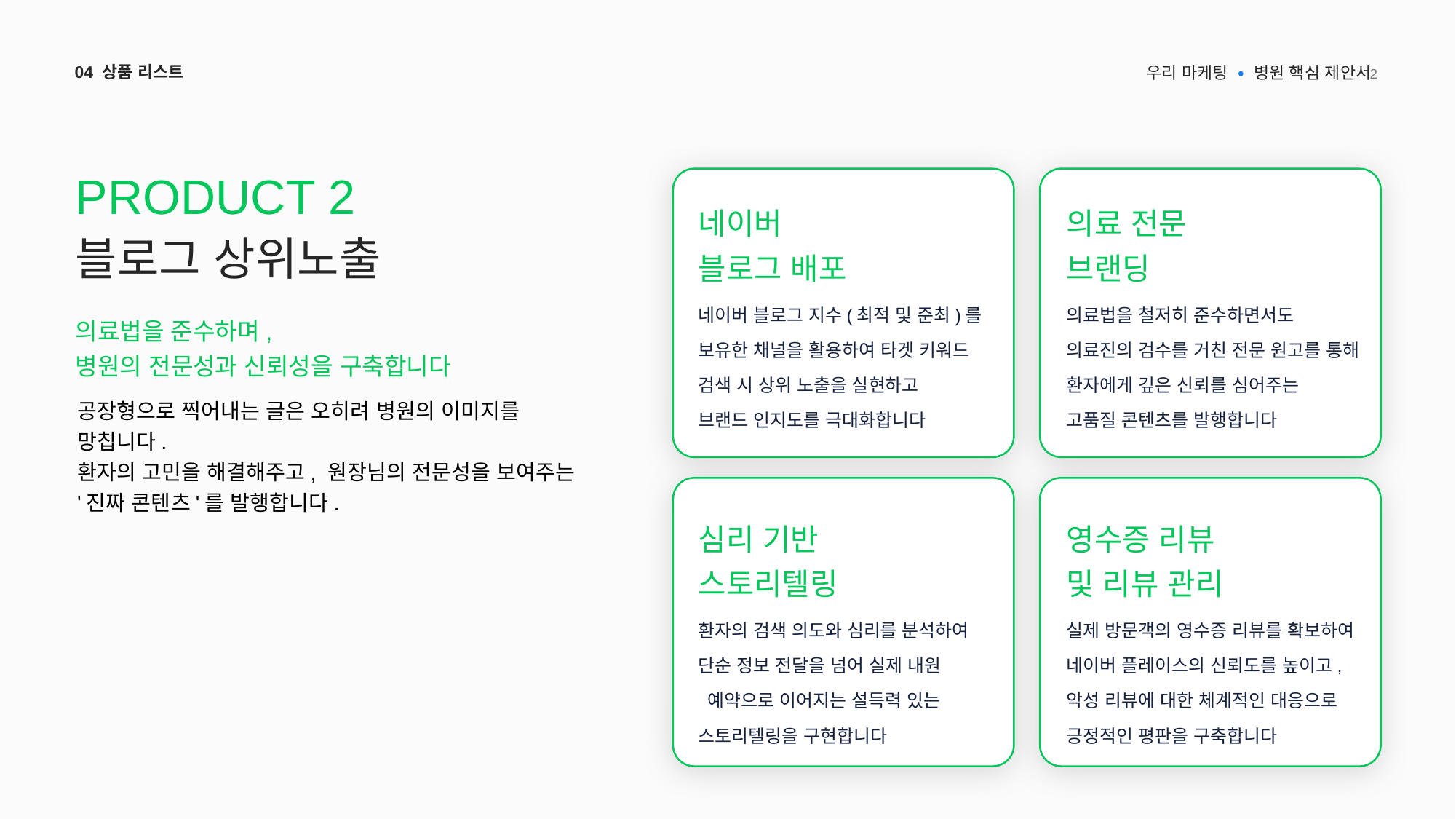

2
04 상품 리스트
우리 마케팅  •  병원 핵심 제안서
PRODUCT 2
블로그 상위노출

네이버
블로그 배포
의료 전문
브랜딩
네이버 블로그 지수(최적 및 준최)를
보유한 채널을 활용하여 타겟 키워드
검색 시 상위 노출을 실현하고
브랜드 인지도를 극대화합니다
의료법을 철저히 준수하면서도
의료진의 검수를 거친 전문 원고를 통해
환자에게 깊은 신뢰를 심어주는
고품질 콘텐츠를 발행합니다
의료법을 준수하며,
병원의 전문성과 신뢰성을 구축합니다
공장형으로 찍어내는 글은 오히려 병원의 이미지를 망칩니다.
환자의 고민을 해결해주고, 원장님의 전문성을 보여주는
'진짜 콘텐츠'를 발행합니다.
심리 기반
스토리텔링
영수증 리뷰
및 리뷰 관리
환자의 검색 의도와 심리를 분석하여
단순 정보 전달을 넘어 실제 내원
 예약으로 이어지는 설득력 있는
스토리텔링을 구현합니다
실제 방문객의 영수증 리뷰를 확보하여
네이버 플레이스의 신뢰도를 높이고,
악성 리뷰에 대한 체계적인 대응으로
긍정적인 평판을 구축합니다